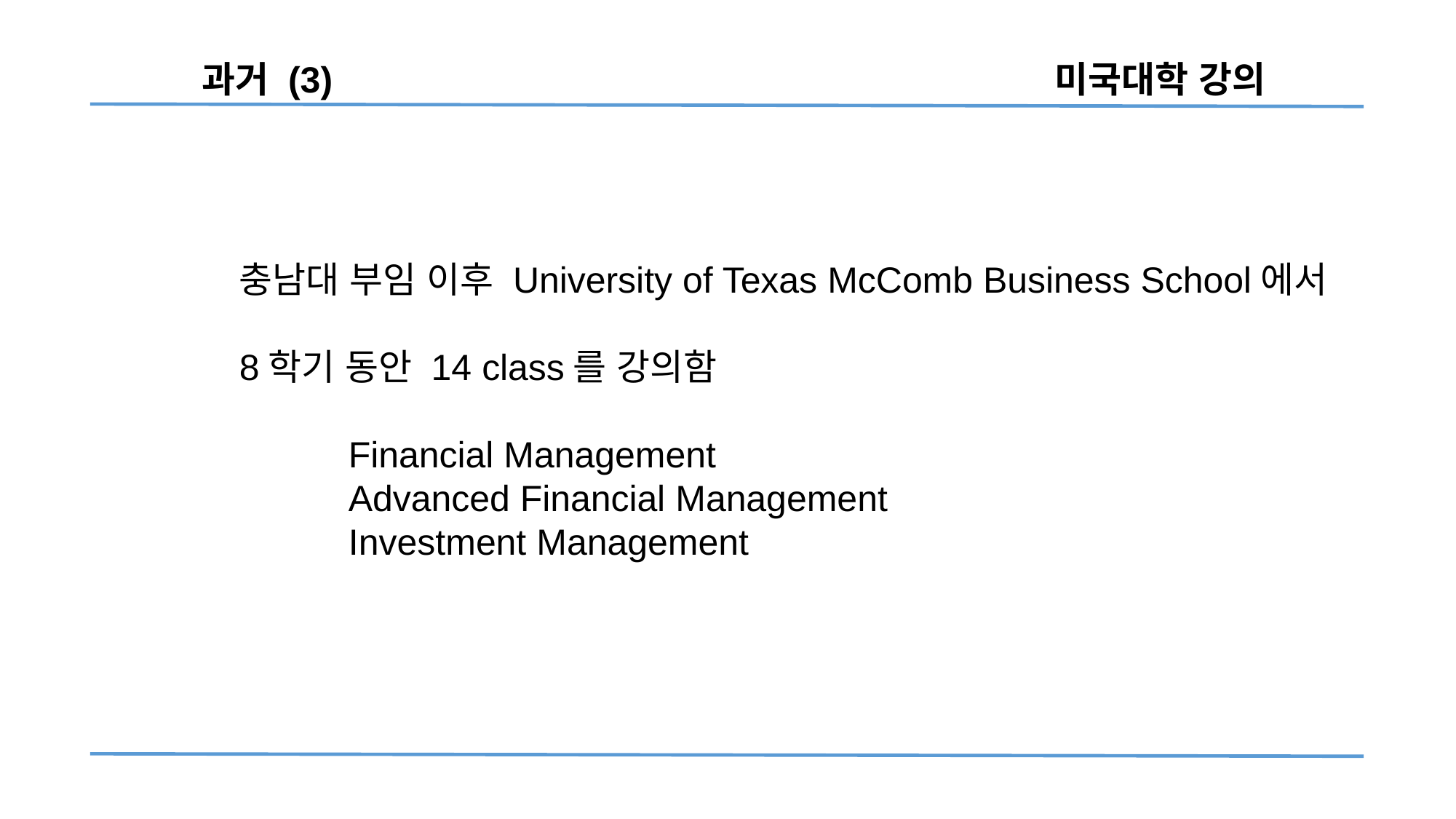

과거 (3)                                                                      미국대학 강의
충남대 부임 이후 University of Texas McComb Business School에서

8학기 동안 14 class를 강의함

	Financial Management
	Advanced Financial Management
	Investment Management